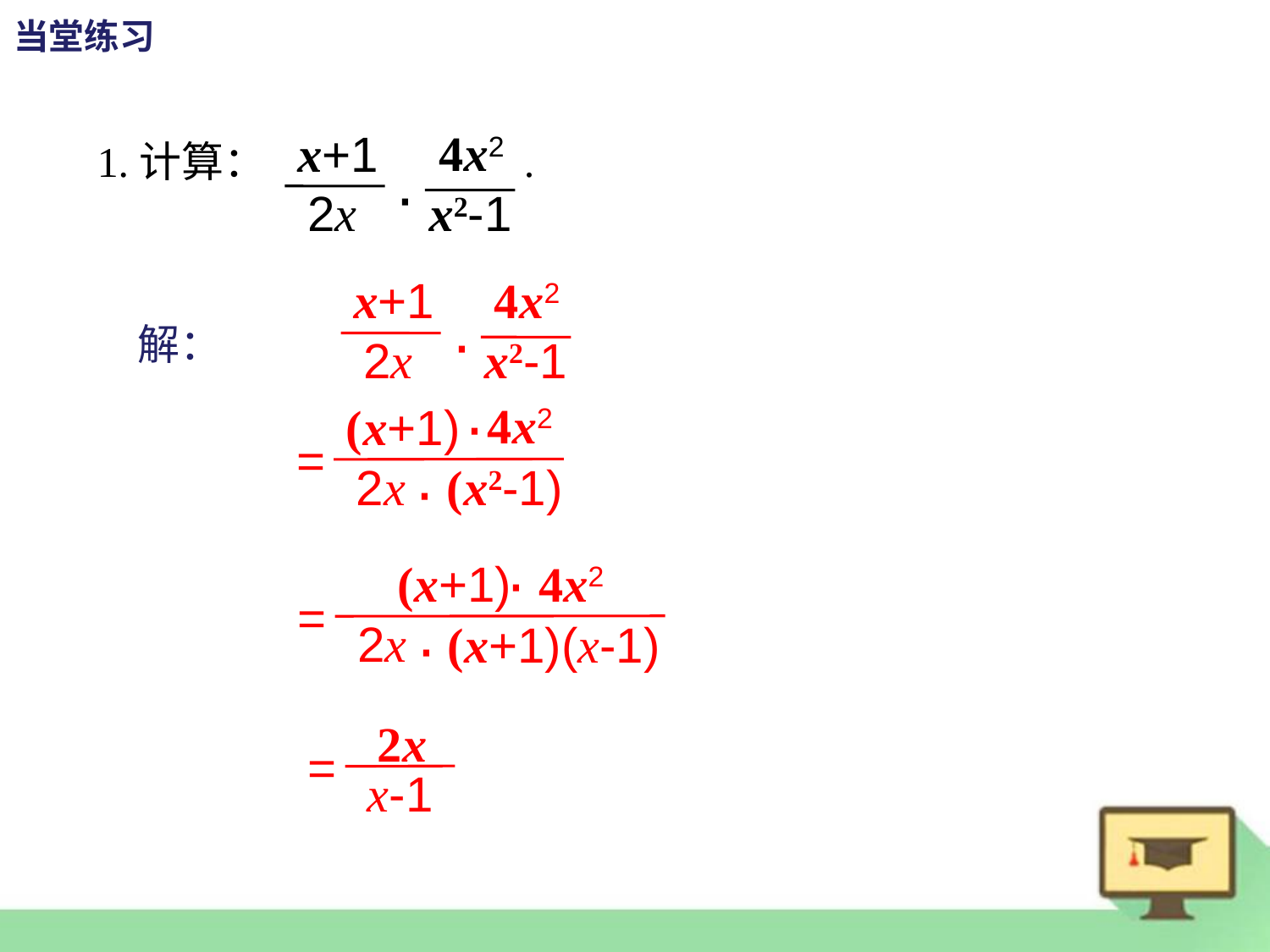

当堂练习
4x2
x+1
∙
x2-1
2x

1.计算：                          .
4x2
x+1

∙
x2-1
2x

解：
∙
4x2
(x+1)
=
∙
2x
(x2-1)

∙
(x+1)
4x2
=
∙
2x
(x+1)(x-1)

2x
=
x-1